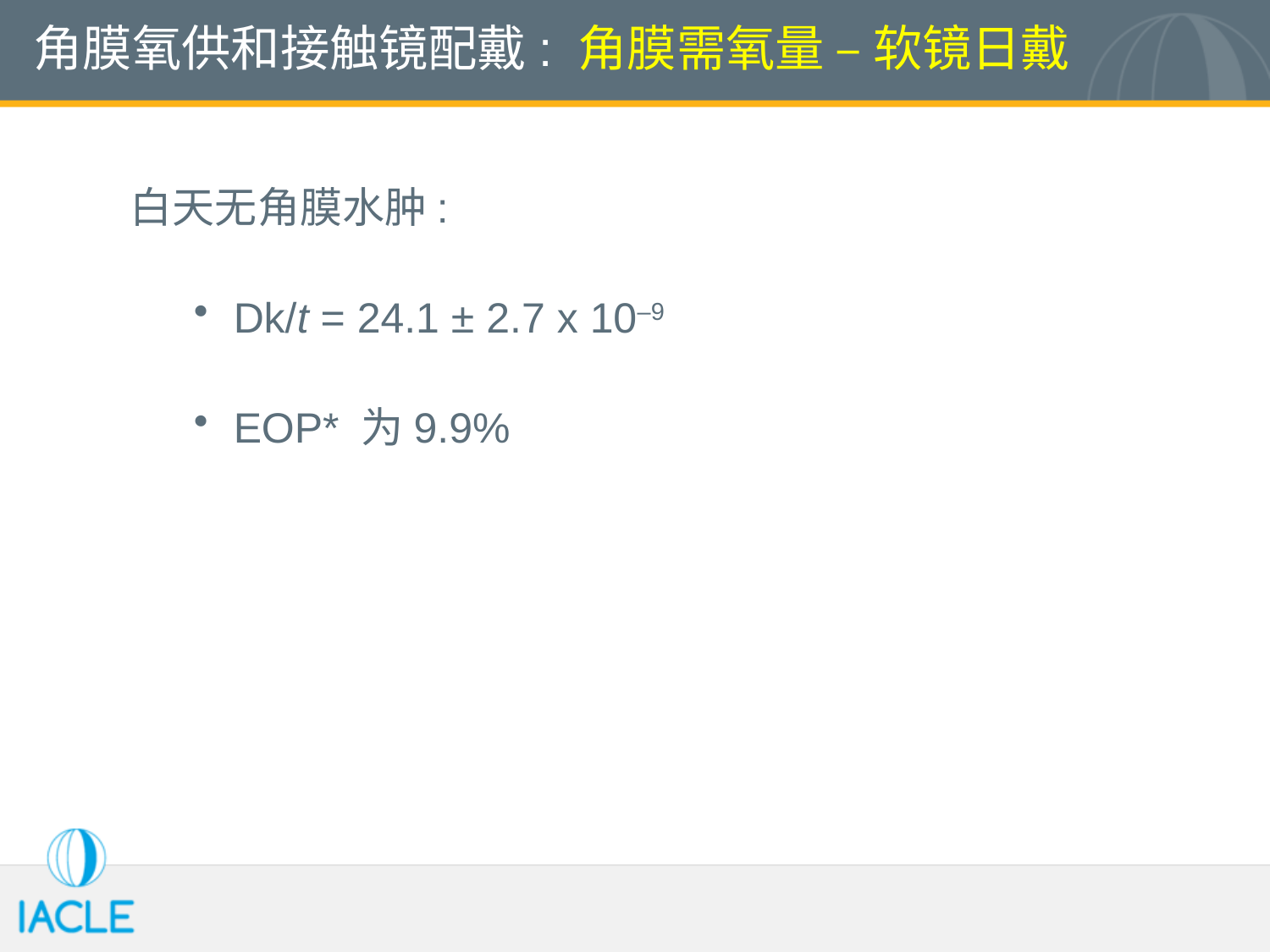

角膜氧供和接触镜配戴: 角膜需氧量 – 软镜日戴
白天无角膜水肿:
Dk/t = 24.1 ± 2.7 x 10–9
EOP* 为9.9%